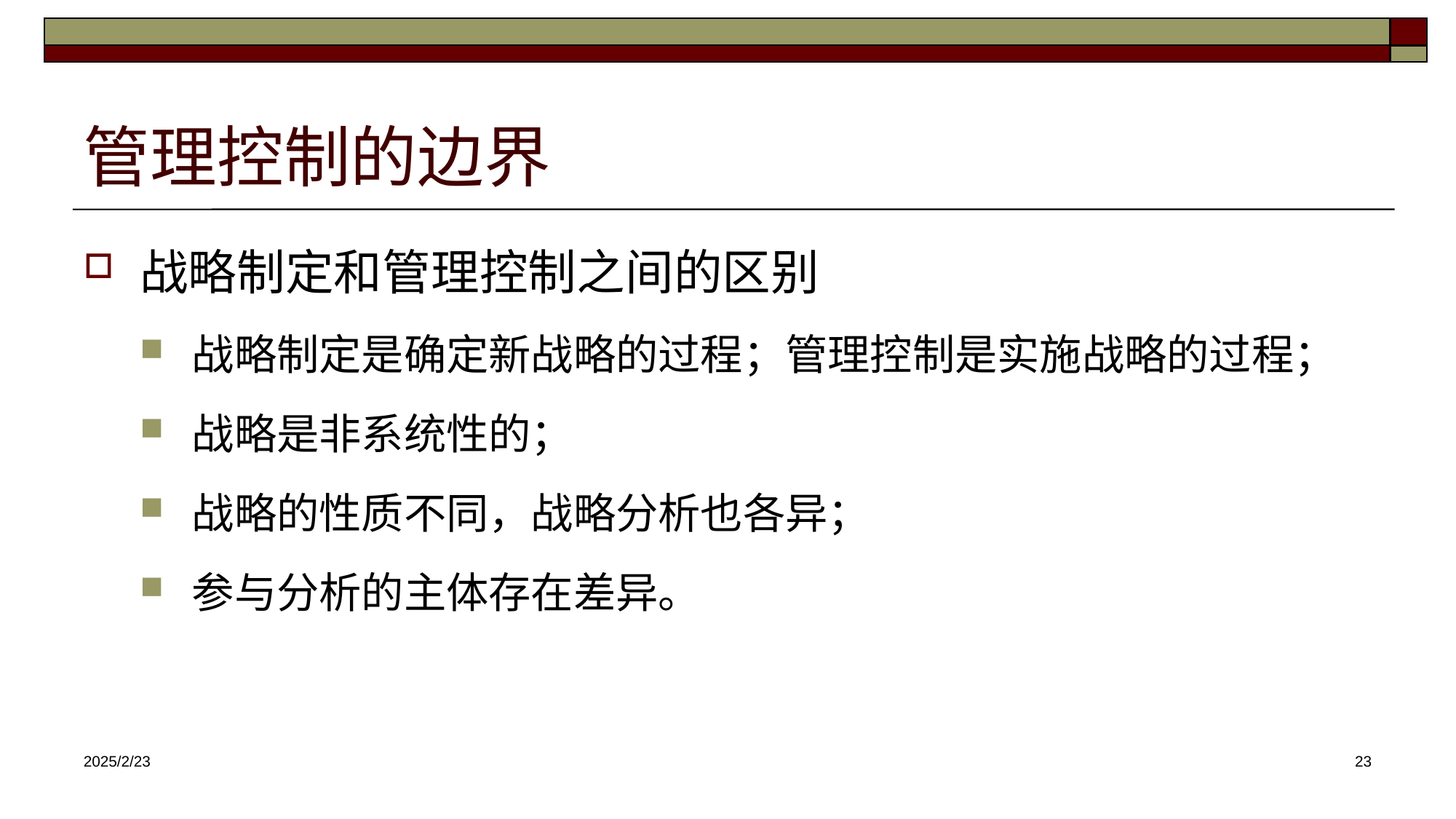

# 管理控制的边界
战略制定和管理控制之间的区别
战略制定是确定新战略的过程；管理控制是实施战略的过程；
战略是非系统性的；
战略的性质不同，战略分析也各异；
参与分析的主体存在差异。

2025/2/23
23